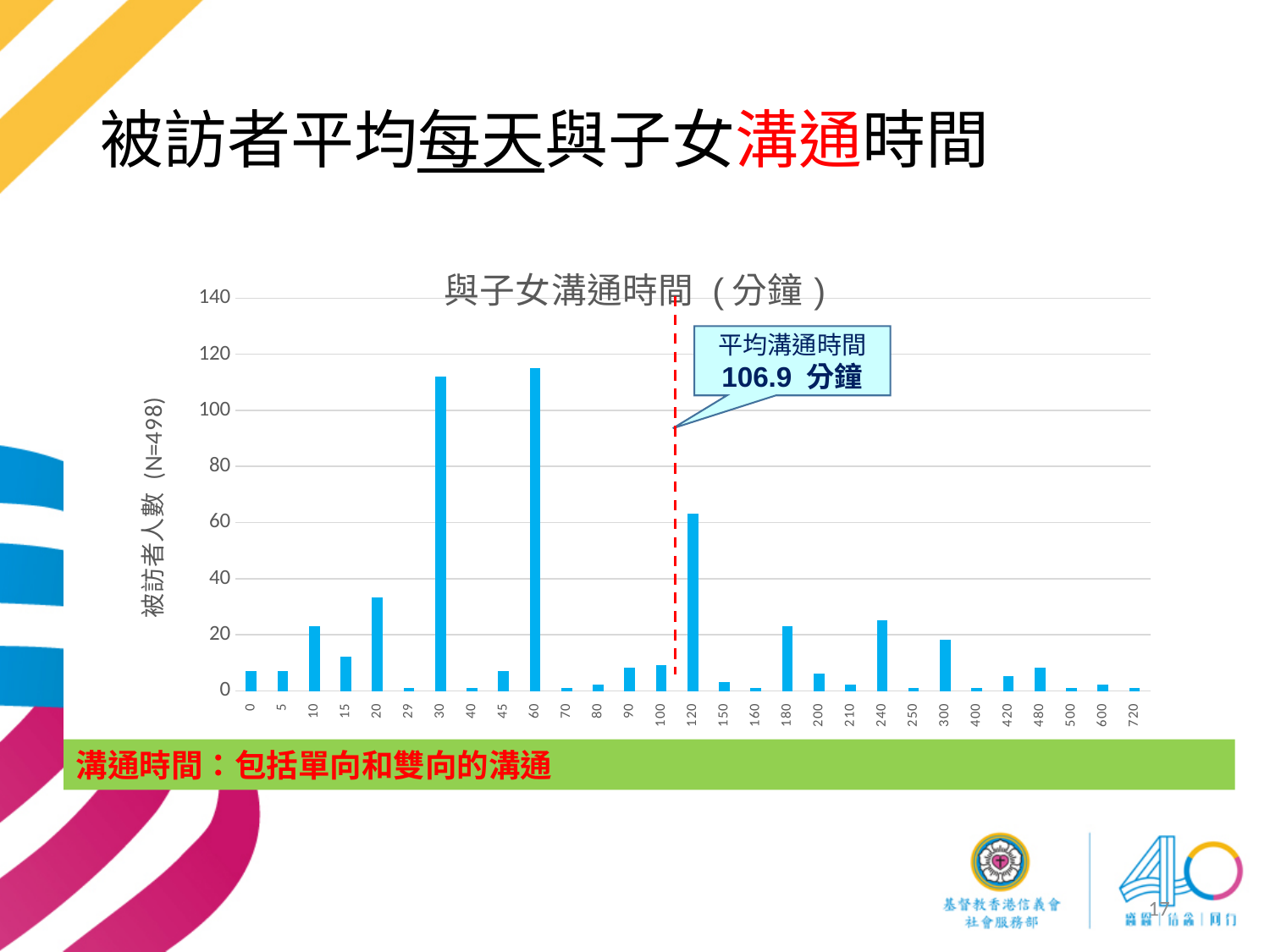

# 被訪者平均每天與子女溝通時間

### Chart: 與子女溝通時間 (分鐘)

| Category | 合計 |
|---|---|
| 0 | 7.0 |
| 5 | 7.0 |
| 10 | 23.0 |
| 15 | 12.0 |
| 20 | 33.0 |
| 29 | 1.0 |
| 30 | 112.0 |
| 40 | 1.0 |
| 45 | 7.0 |
| 60 | 115.0 |
| 70 | 1.0 |
| 80 | 2.0 |
| 90 | 8.0 |
| 100 | 9.0 |
| 120 | 63.0 |
| 150 | 3.0 |
| 160 | 1.0 |
| 180 | 23.0 |
| 200 | 6.0 |
| 210 | 2.0 |
| 240 | 25.0 |
| 250 | 1.0 |
| 300 | 18.0 |
| 400 | 1.0 |
| 420 | 5.0 |
| 480 | 8.0 |
| 500 | 1.0 |
| 600 | 2.0 |
| 720 | 1.0 |
平均溝通時間 106.9 分鐘
溝通時間：包括單向和雙向的溝通
17